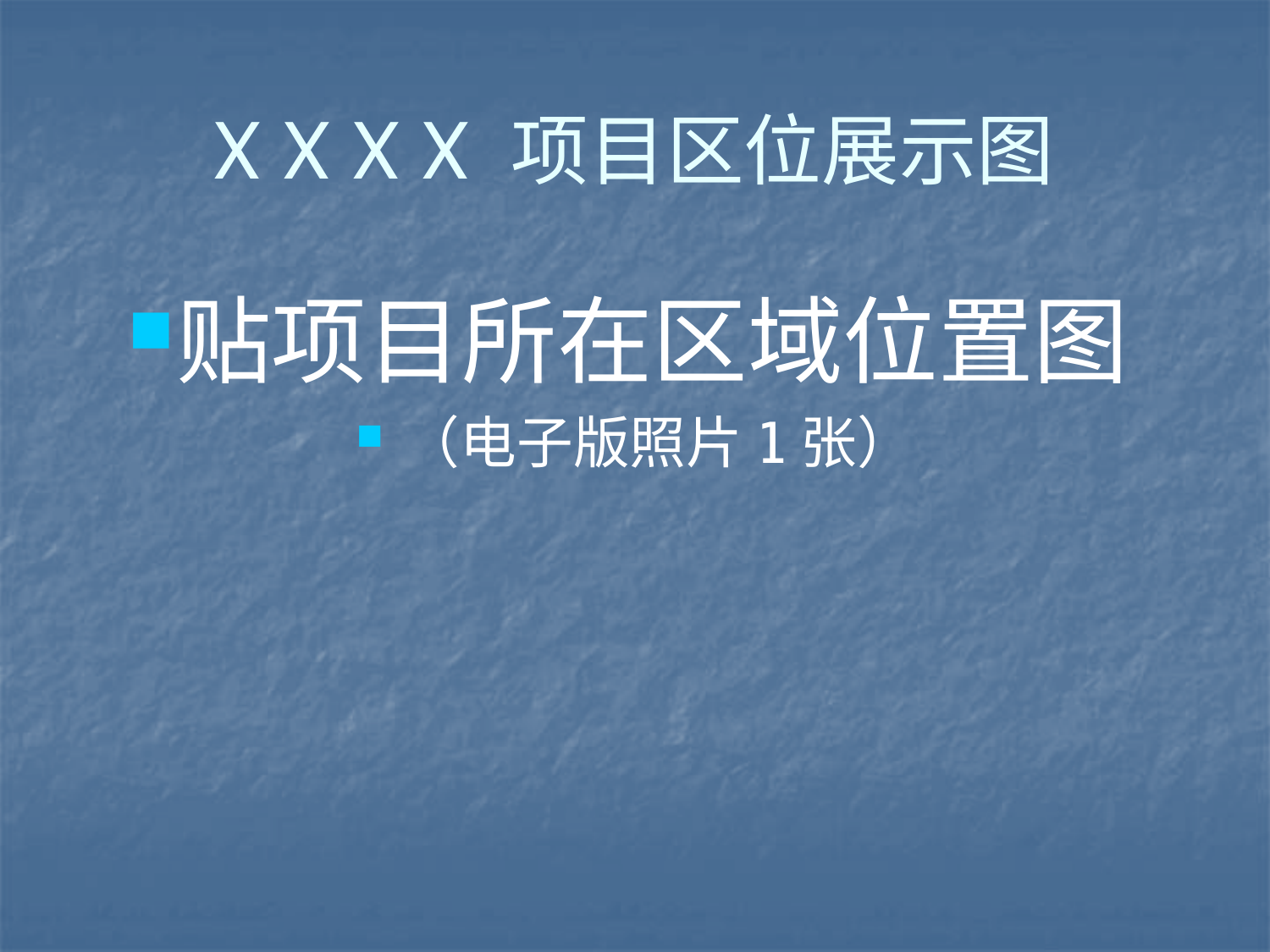

# X X X X 项目区位展示图
贴项目所在区域位置图
（电子版照片1张）